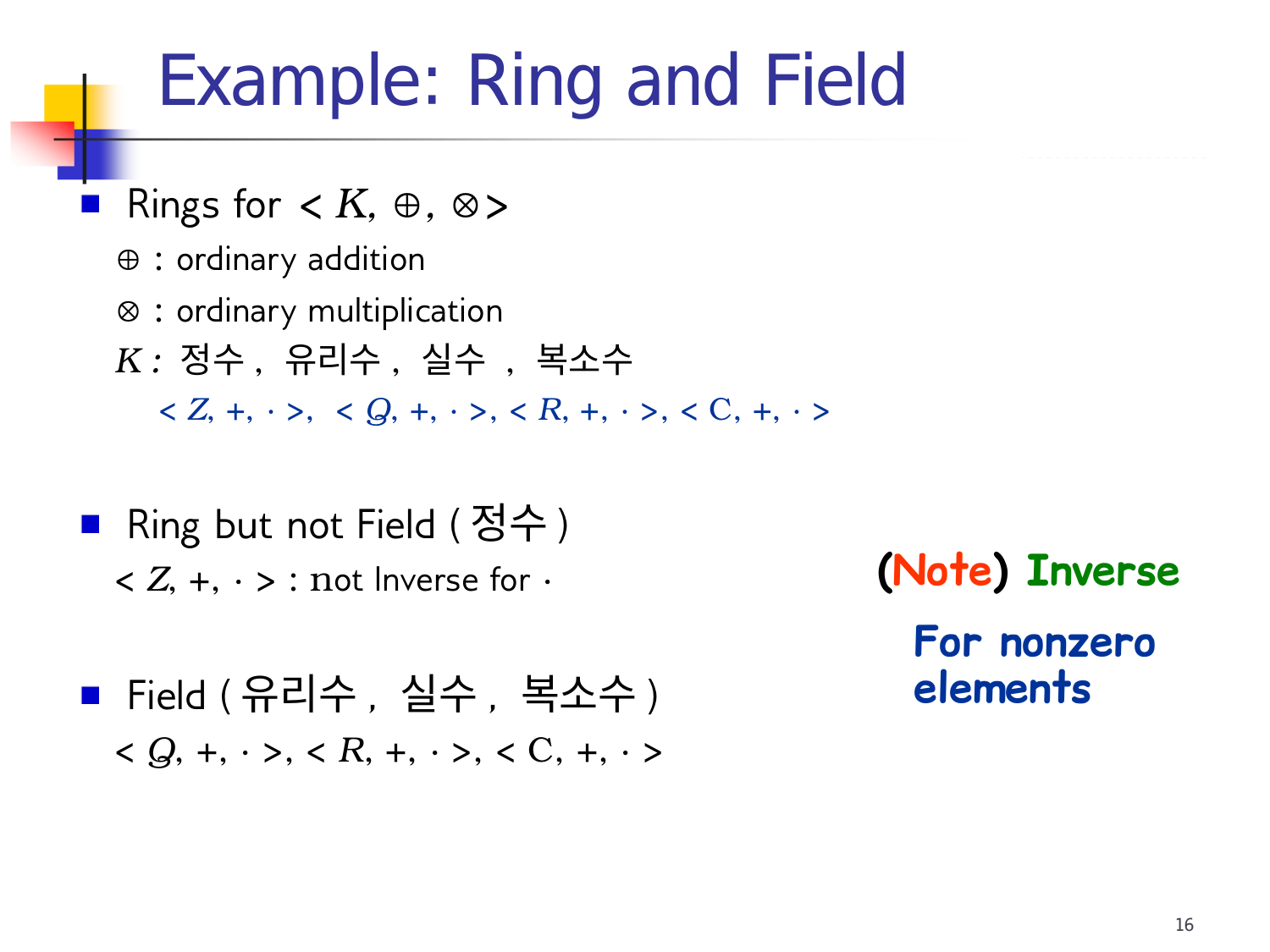

Rings for < K, ⊕, ⊗>
⊕ : ordinary addition
⊗ : ordinary multiplication
K : 정수, 유리수, 실수 , 복소수
< Z, +, · >,  < Q, +, · >, < R, +, · >, < C, +, · >

 Ring but not Field (정수)
< Z, +, · > : not Inverse for ·

 Field (유리수, 실수, 복소수)
< Q, +, · >, < R, +, · >, < C, +, · >
Example: Ring and Field
(Note) Inverse
  For nonzero
  elements
16